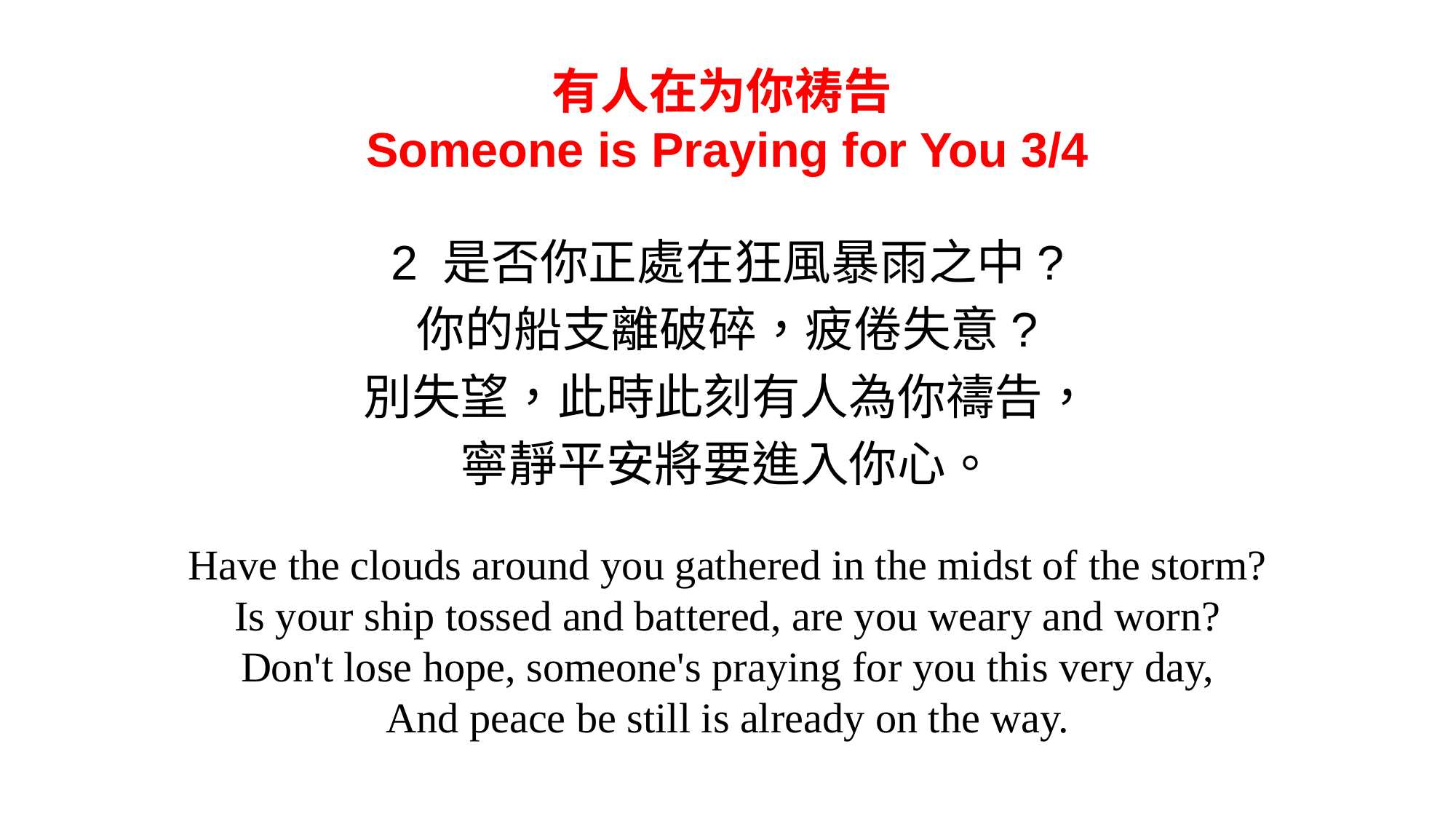

有人在为你祷告
Someone is Praying for You 3/4
2 是否你正處在狂風暴雨之中?
你的船支離破碎，疲倦失意?
別失望，此時此刻有人為你禱告，
寧靜平安將要進入你心。

Have the clouds around you gathered in the midst of the storm?
Is your ship tossed and battered, are you weary and worn?
Don't lose hope, someone's praying for you this very day,
And peace be still is already on the way.